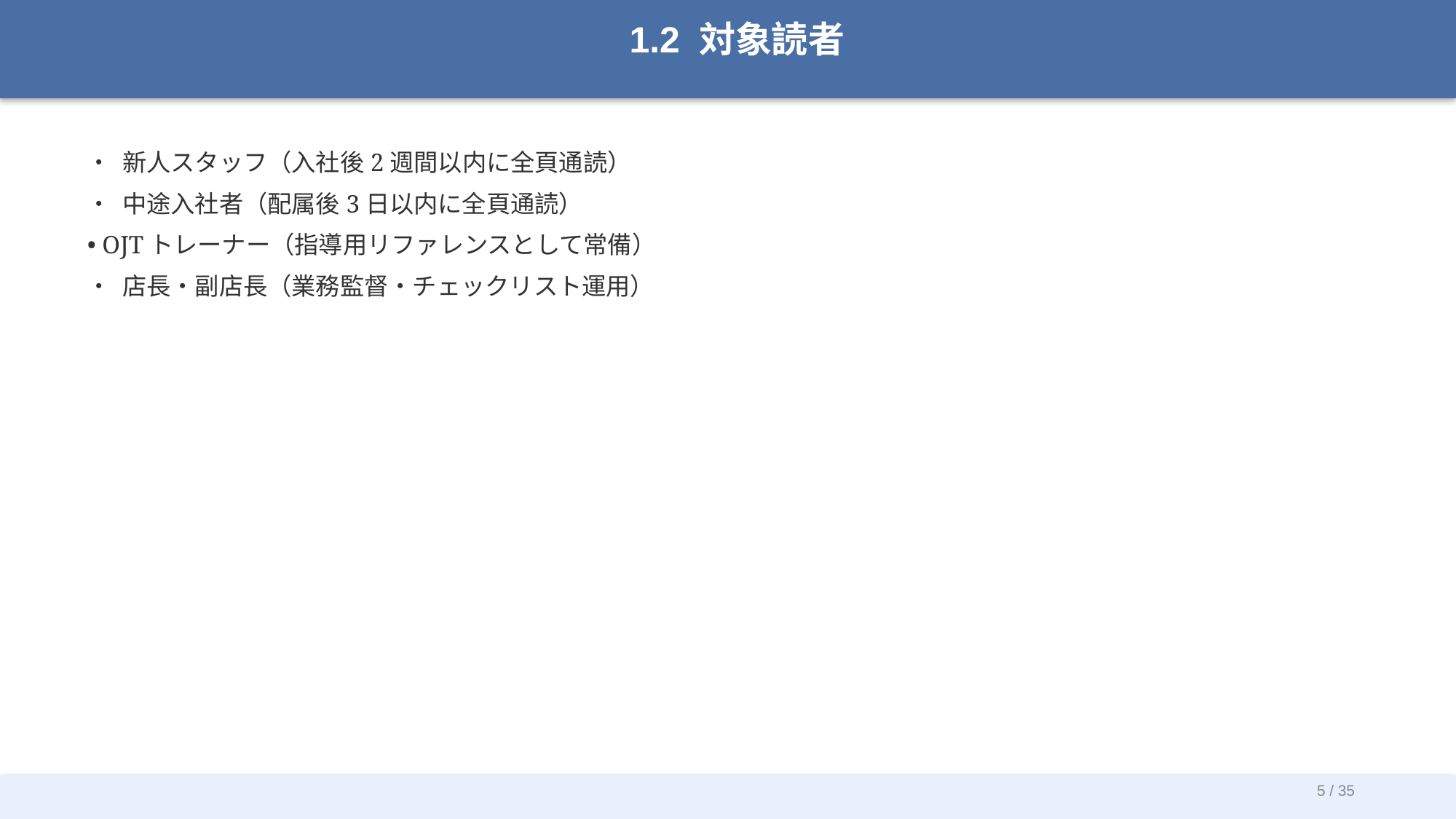

1.2 対象読者
• 新人スタッフ（入社後2週間以内に全頁通読）
• 中途入社者（配属後3日以内に全頁通読）
• OJTトレーナー（指導用リファレンスとして常備）
• 店長・副店長（業務監督・チェックリスト運用）

5 / 35